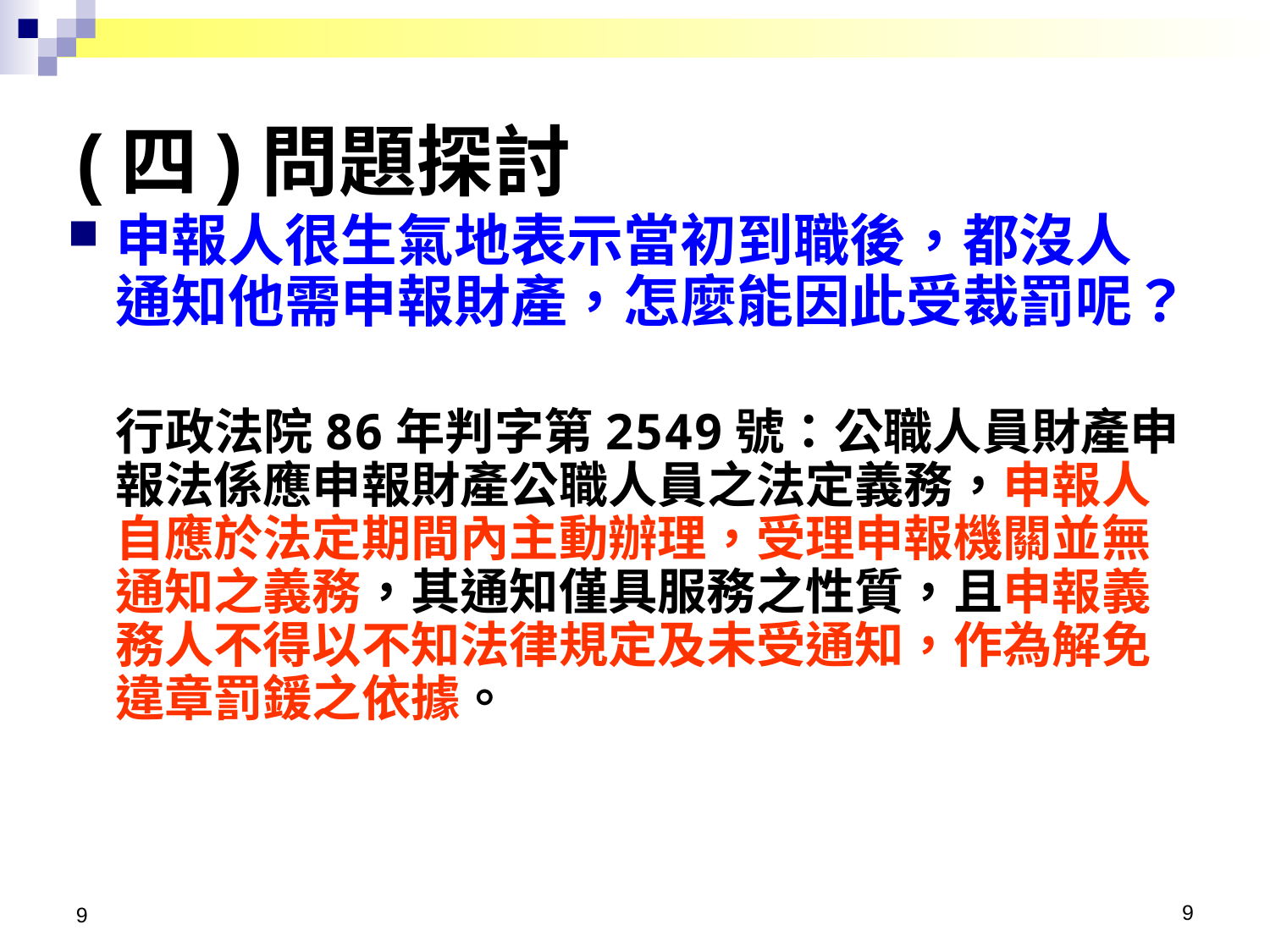

(四)問題探討
申報人很生氣地表示當初到職後，都沒人通知他需申報財產，怎麼能因此受裁罰呢？

    行政法院86年判字第2549號：公職人員財產申報法係應申報財產公職人員之法定義務，申報人自應於法定期間內主動辦理，受理申報機關並無通知之義務，其通知僅具服務之性質，且申報義務人不得以不知法律規定及未受通知，作為解免違章罰鍰之依據。

9
9